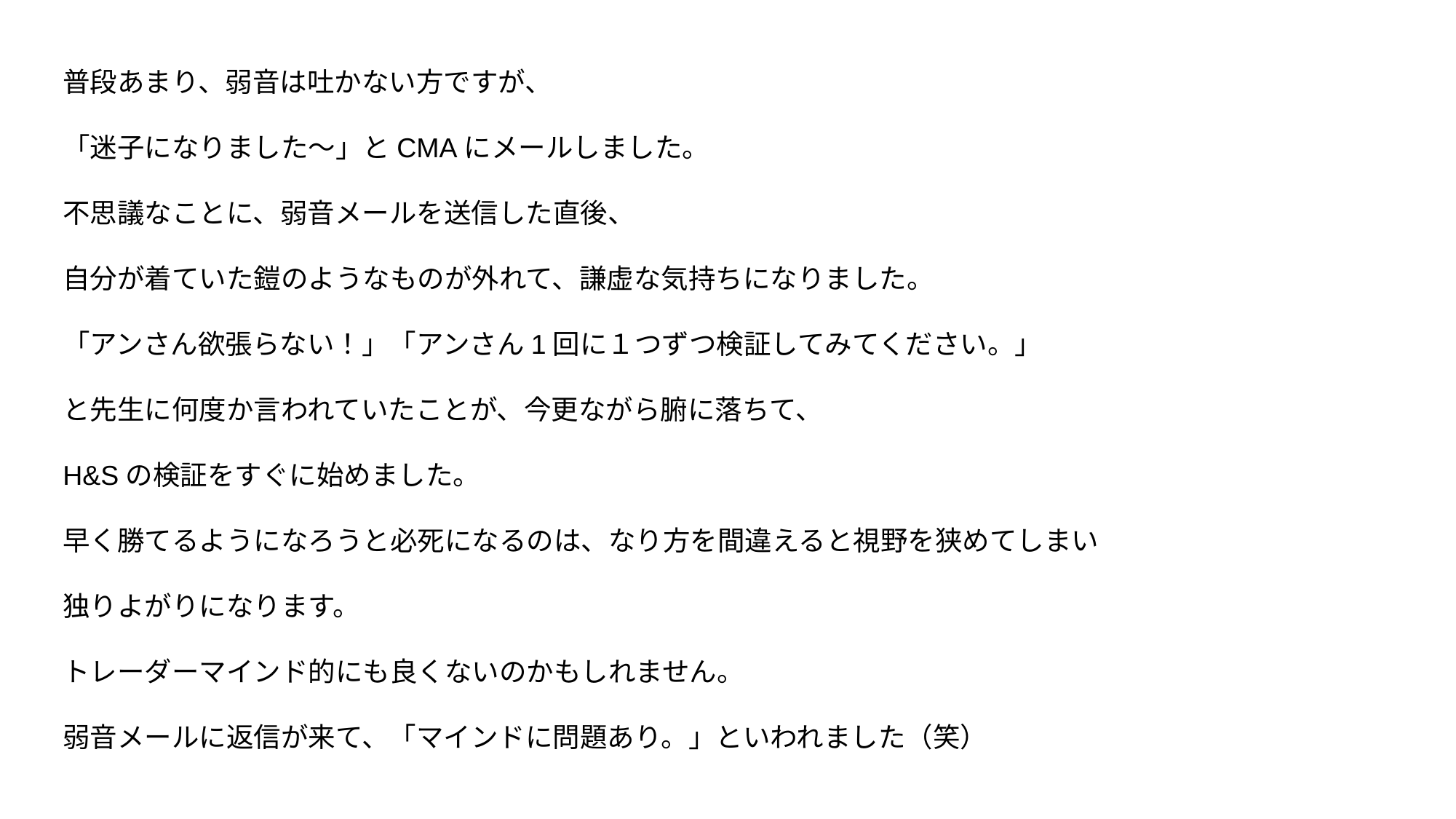

普段あまり、弱音は吐かない方ですが、

「迷子になりました～」とCMAにメールしました。

不思議なことに、弱音メールを送信した直後、

自分が着ていた鎧のようなものが外れて、謙虚な気持ちになりました。

「アンさん欲張らない！」「アンさん1回に１つずつ検証してみてください。」

と先生に何度か言われていたことが、今更ながら腑に落ちて、

H&Sの検証をすぐに始めました。

早く勝てるようになろうと必死になるのは、なり方を間違えると視野を狭めてしまい

独りよがりになります。

トレーダーマインド的にも良くないのかもしれません。

弱音メールに返信が来て、「マインドに問題あり。」といわれました（笑）